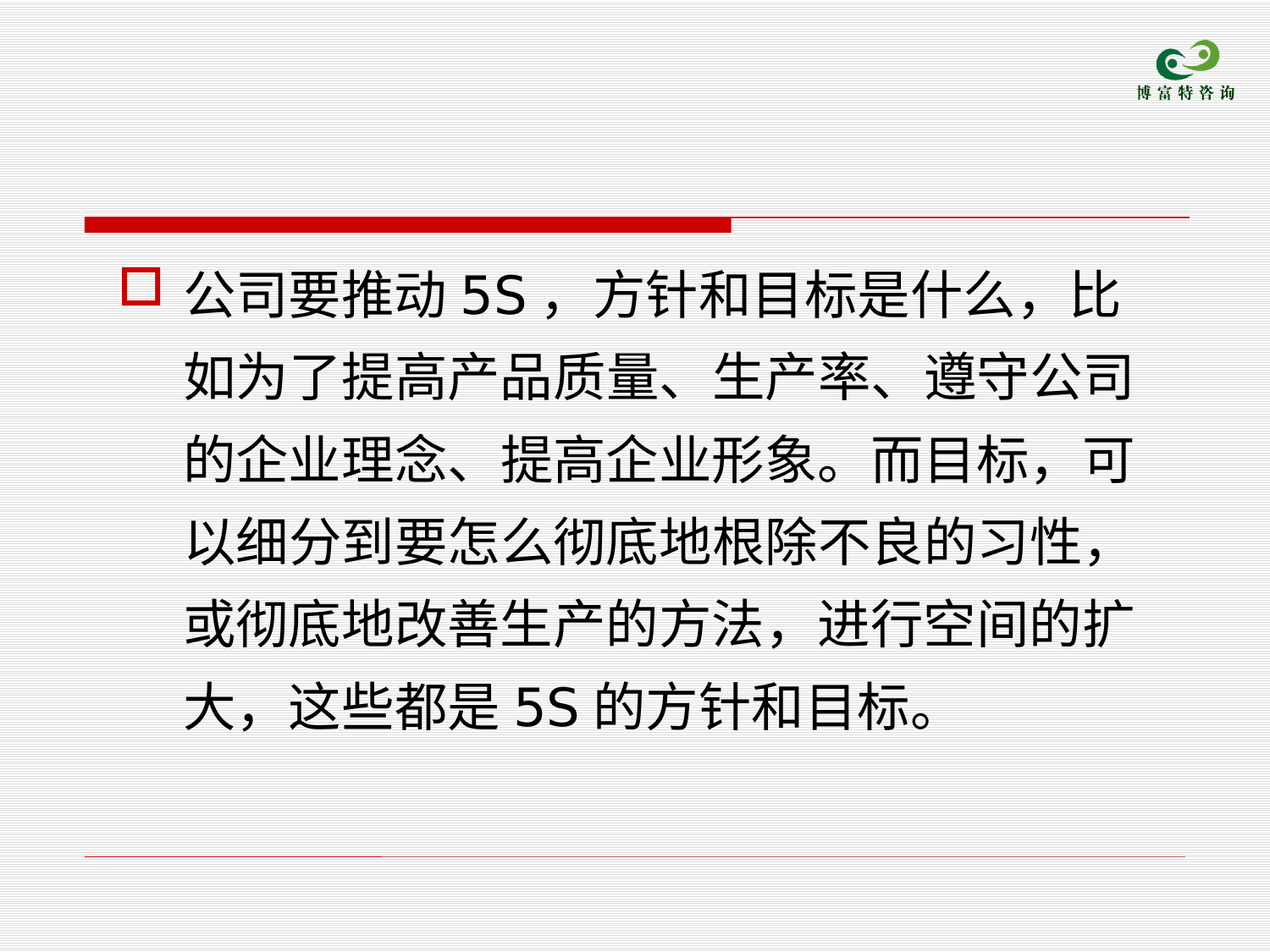

公司要推动5S，方针和目标是什么，比如为了提高产品质量、生产率、遵守公司的企业理念、提高企业形象。而目标，可以细分到要怎么彻底地根除不良的习性，或彻底地改善生产的方法，进行空间的扩大，这些都是5S的方针和目标。
326